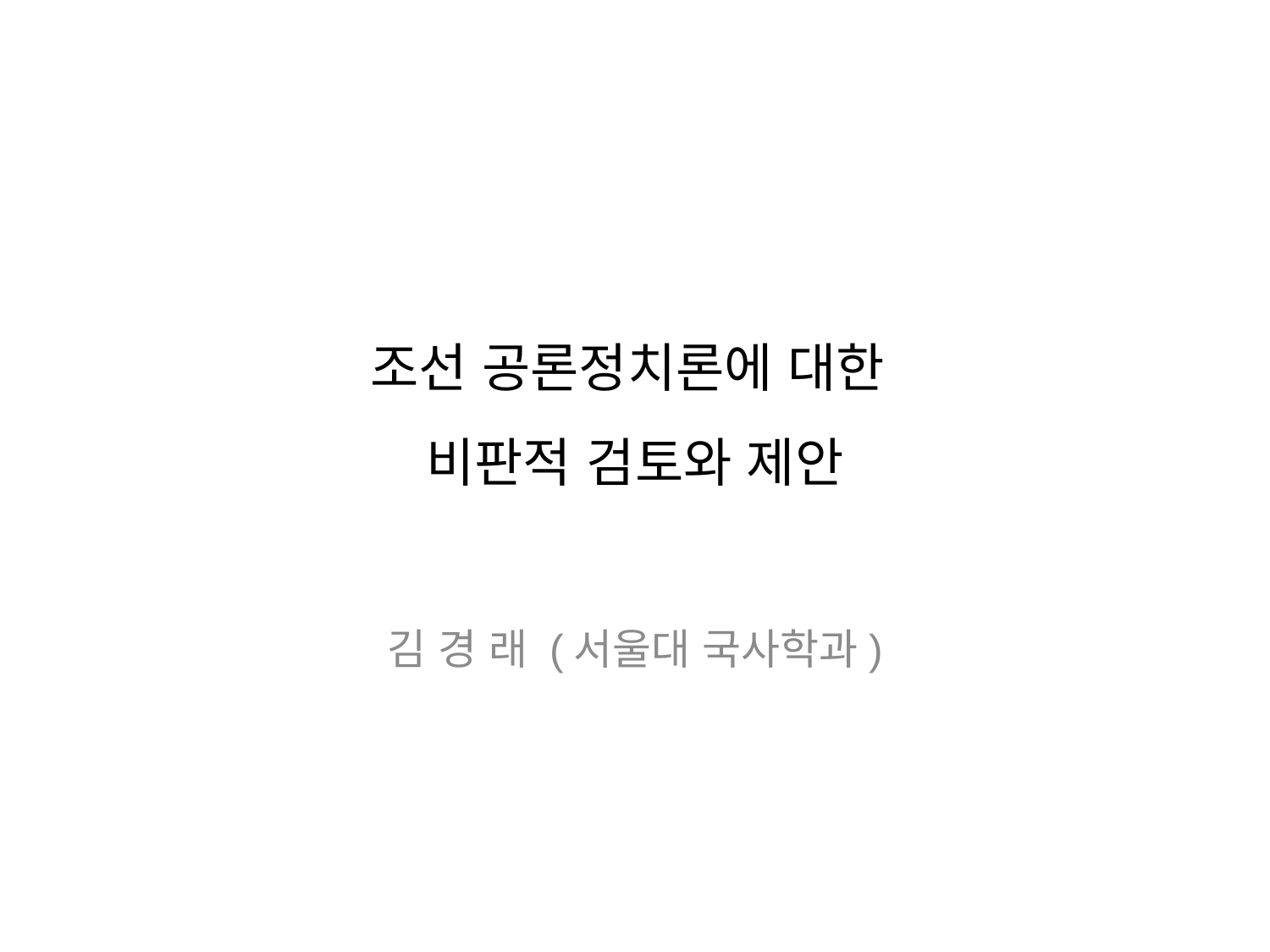

# 조선 공론정치론에 대한 비판적 검토와 제안

김 경 래 (서울대 국사학과)